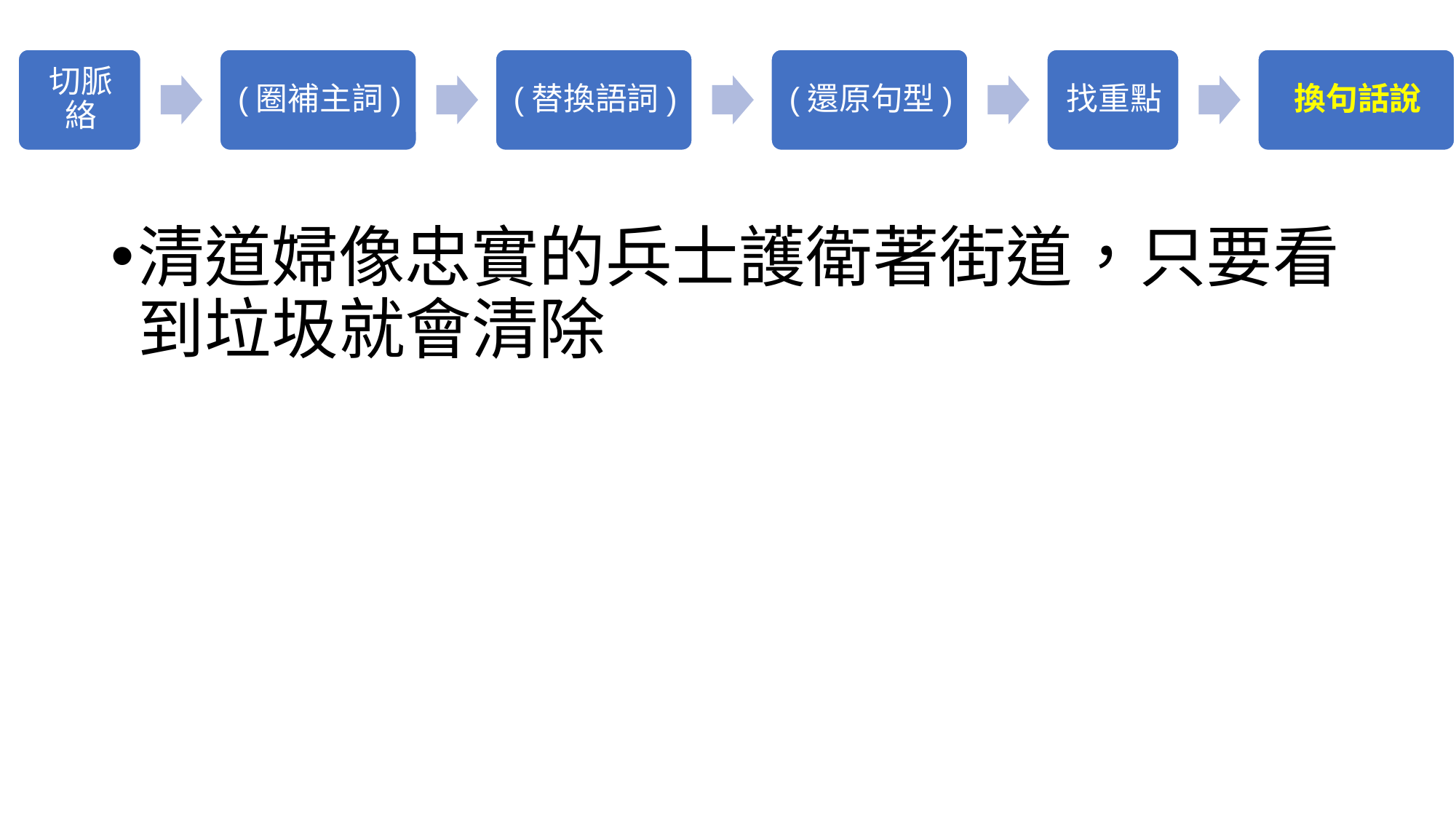

切脈絡

(圈補主詞)

(替換語詞)

(還原句型)

找重點

換句話說
清道婦像忠實的兵士護衛著街道，只要看到垃圾就會清除